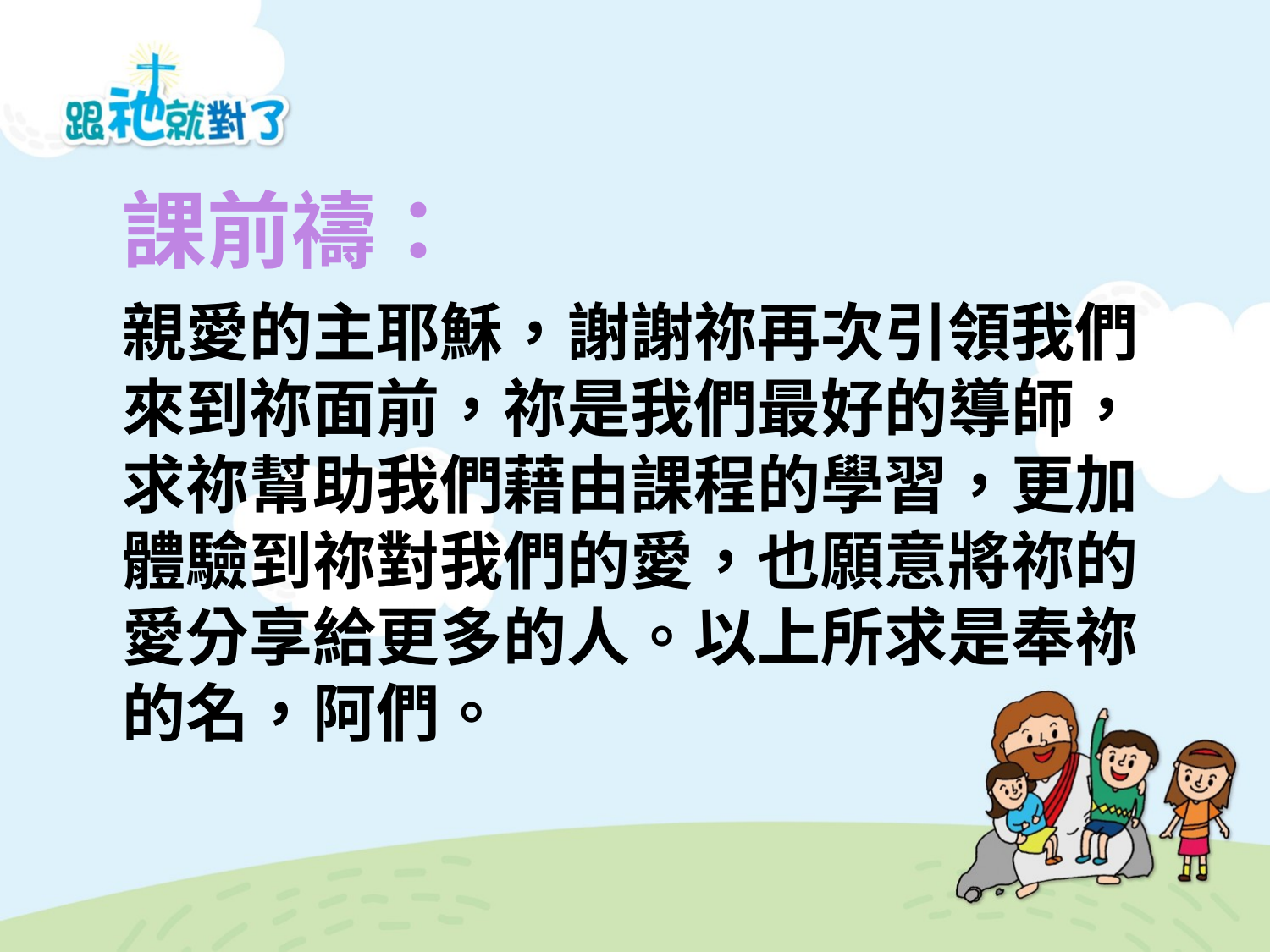

課前禱：
親愛的主耶穌，謝謝祢再次引領我們來到祢面前，祢是我們最好的導師，求祢幫助我們藉由課程的學習，更加體驗到祢對我們的愛，也願意將祢的愛分享給更多的人。以上所求是奉祢的名，阿們。